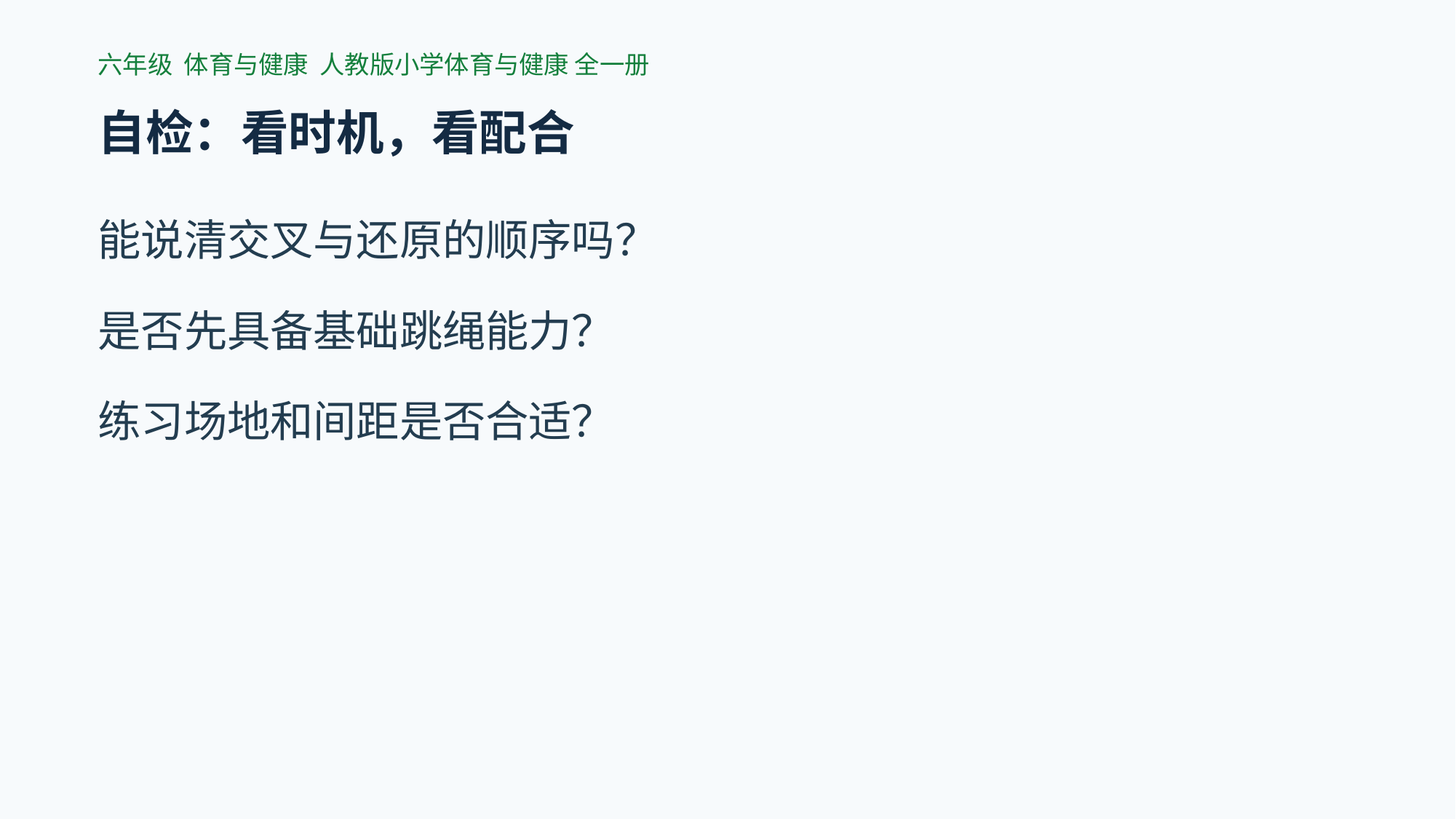

六年级  体育与健康  人教版小学体育与健康 全一册
自检：看时机，看配合
能说清交叉与还原的顺序吗？
是否先具备基础跳绳能力？
练习场地和间距是否合适？